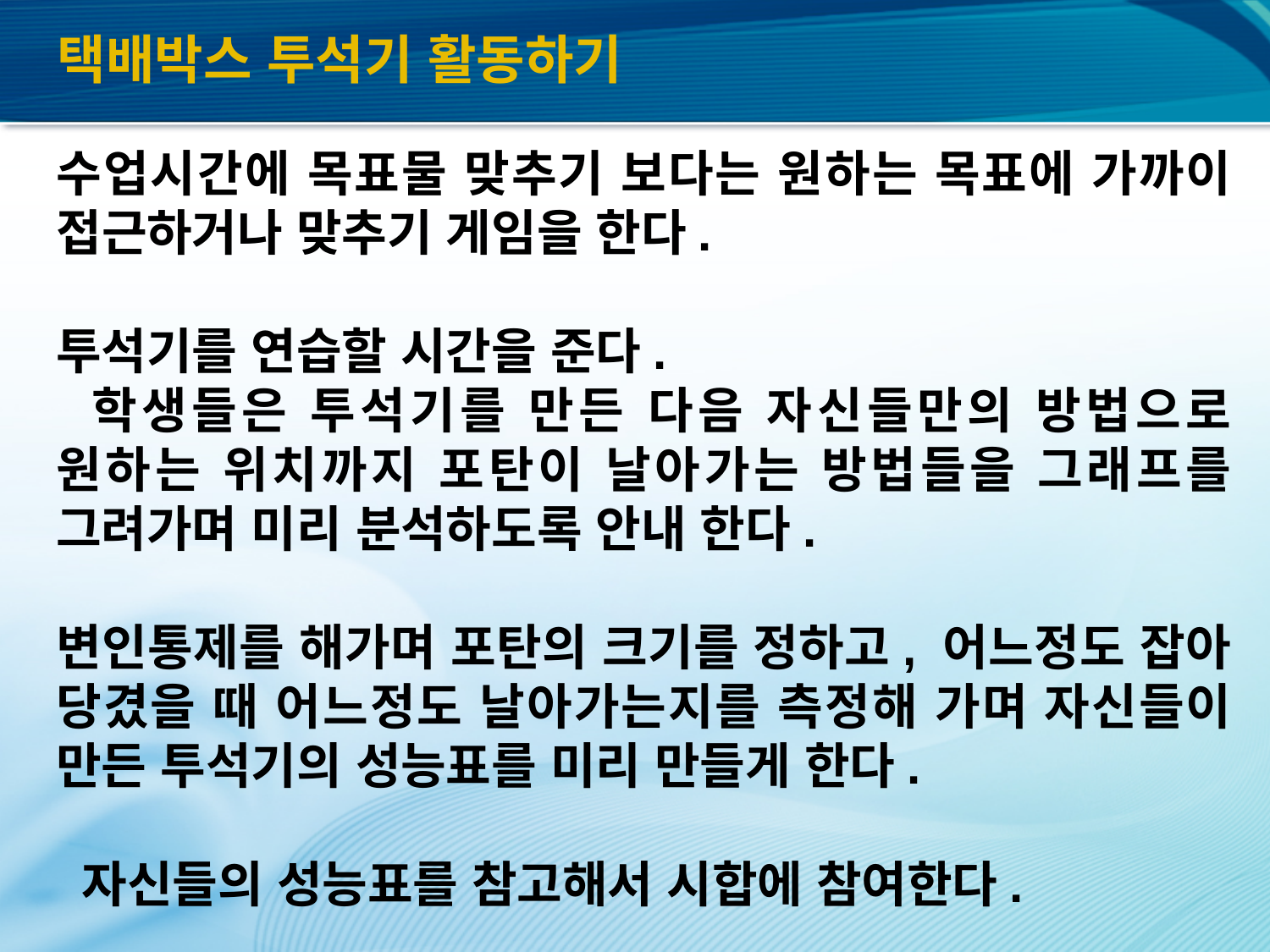

택배박스 투석기 활동하기
수업시간에 목표물 맞추기 보다는 원하는 목표에 가까이 접근하거나 맞추기 게임을 한다.

투석기를 연습할 시간을 준다.
 학생들은 투석기를 만든 다음 자신들만의 방법으로 원하는 위치까지 포탄이 날아가는 방법들을 그래프를 그려가며 미리 분석하도록 안내 한다.

변인통제를 해가며 포탄의 크기를 정하고, 어느정도 잡아 당겼을 때 어느정도 날아가는지를 측정해 가며 자신들이 만든 투석기의 성능표를 미리 만들게 한다.

 자신들의 성능표를 참고해서 시합에 참여한다.